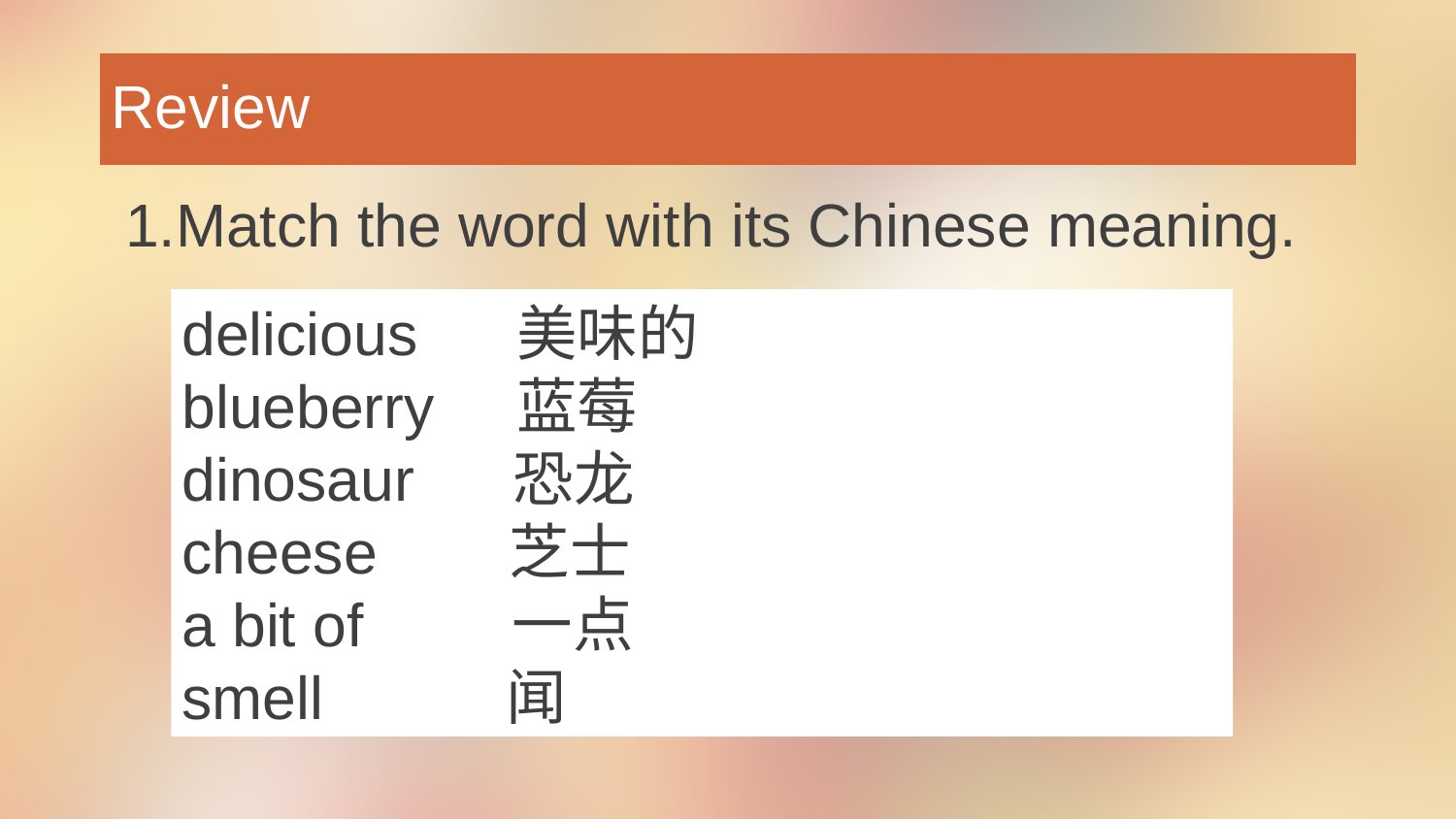

# Review
1.Match the word with its Chinese meaning.

delicious                        一点
blueberry                       恐龙
dinosaur                        芝士
cheese                          美味的
a bit of                           闻
smell                             蓝莓
delicious     美味的
blueberry    蓝莓
dinosaur     恐龙
cheese       芝士
a bit of        一点
smell          闻